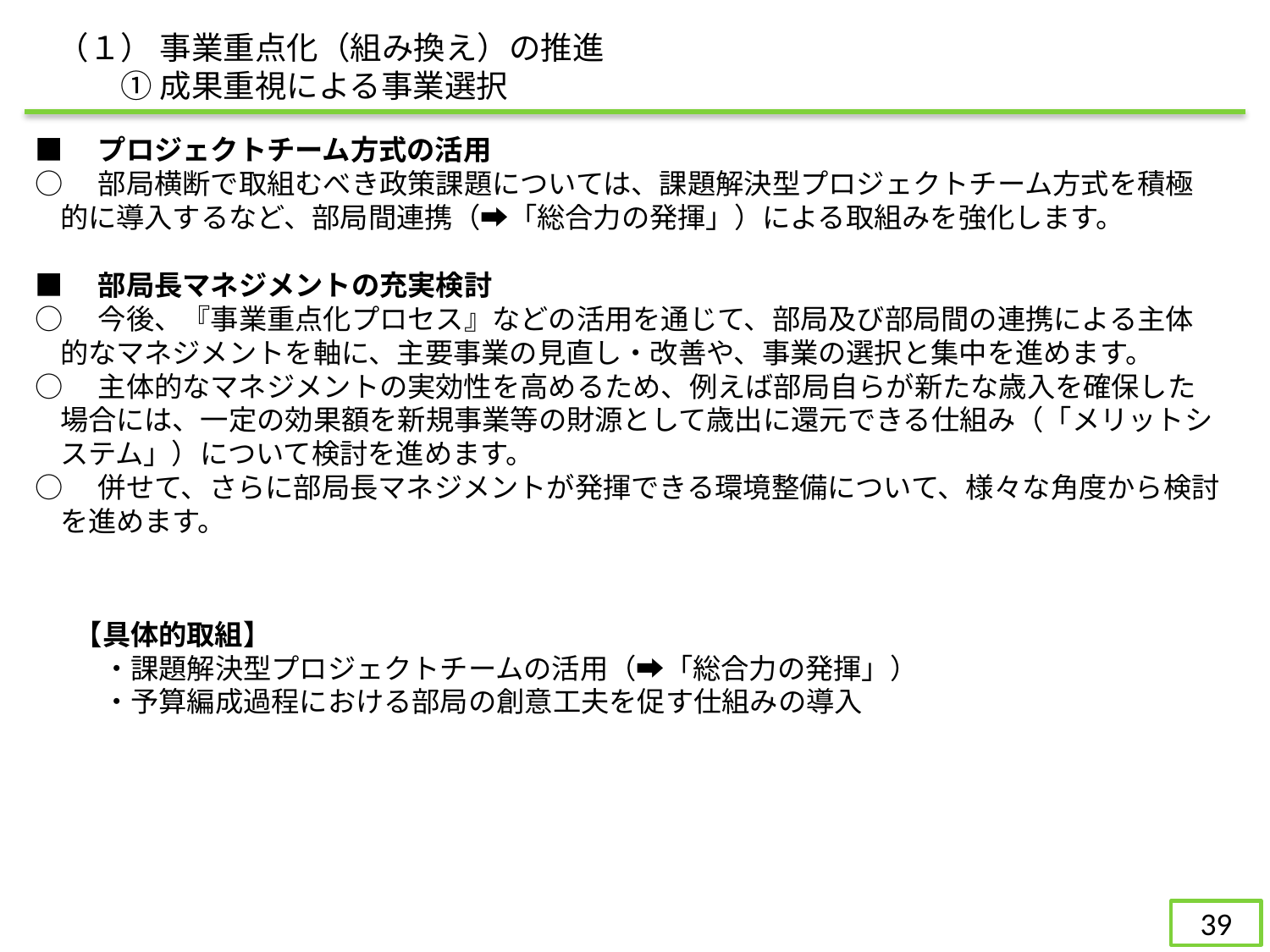

（１） 事業重点化（組み換え）の推進
　　① 成果重視による事業選択
■　プロジェクトチーム方式の活用
○　部局横断で取組むべき政策課題については、課題解決型プロジェクトチーム方式を積極的に導入するなど、部局間連携（➡「総合力の発揮」）による取組みを強化します。

■　部局長マネジメントの充実検討
○　今後、『事業重点化プロセス』などの活用を通じて、部局及び部局間の連携による主体的なマネジメントを軸に、主要事業の見直し・改善や、事業の選択と集中を進めます。
○　主体的なマネジメントの実効性を高めるため、例えば部局自らが新たな歳入を確保した場合には、一定の効果額を新規事業等の財源として歳出に還元できる仕組み（「メリットシステム」）について検討を進めます。
○　併せて、さらに部局長マネジメントが発揮できる環境整備について、様々な角度から検討を進めます。
【具体的取組】
　・課題解決型プロジェクトチームの活用（➡「総合力の発揮」）
　・予算編成過程における部局の創意工夫を促す仕組みの導入
39